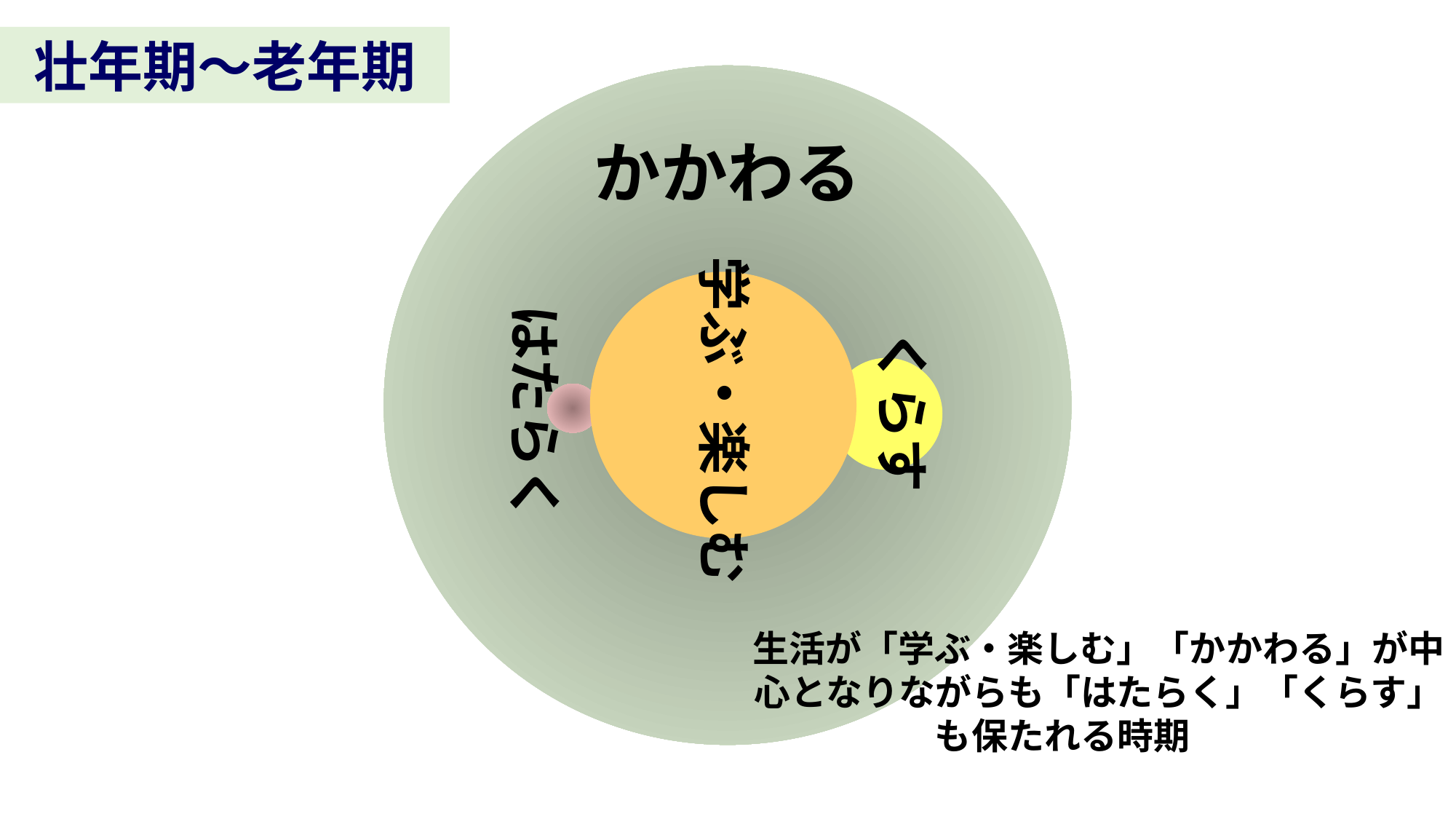

壮年期～老年期

かかわる
学ぶ・楽しむ

はたらく
くらす

生活が「学ぶ・楽しむ」「かかわる」が中心となりながらも「はたらく」「くらす」も保たれる時期